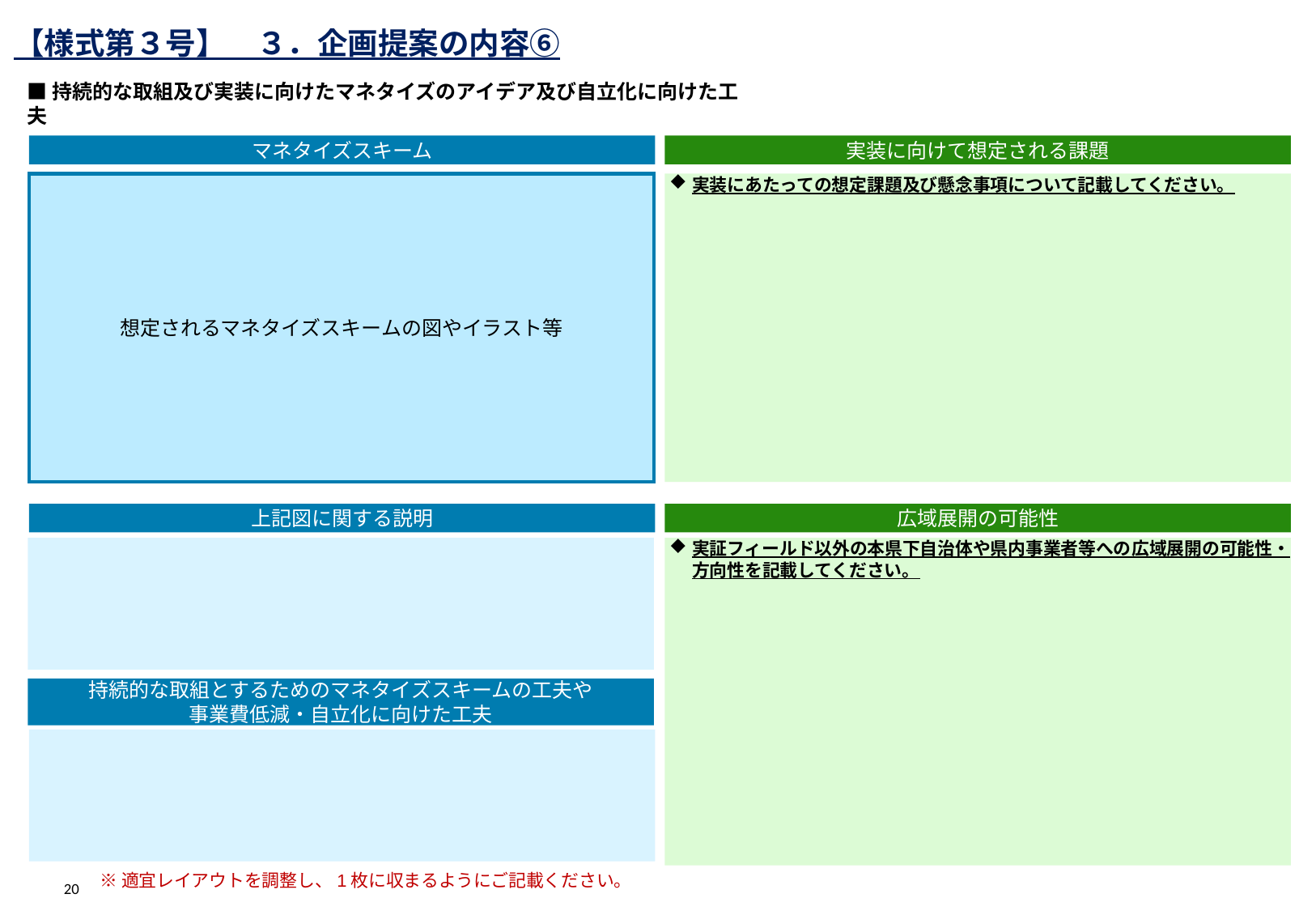

【様式第３号】　３．企画提案の内容⑥
■持続的な取組及び実装に向けたマネタイズのアイデア及び自立化に向けた工夫
マネタイズスキーム
実装に向けて想定される課題
実装にあたっての想定課題及び懸念事項について記載してください。

想定されるマネタイズスキームの図やイラスト等
上記図に関する説明
広域展開の可能性

実証フィールド以外の本県下自治体や県内事業者等への広域展開の可能性・方向性を記載してください。

持続的な取組とするためのマネタイズスキームの工夫や
事業費低減・自立化に向けた工夫

※適宜レイアウトを調整し、1枚に収まるようにご記載ください。
20